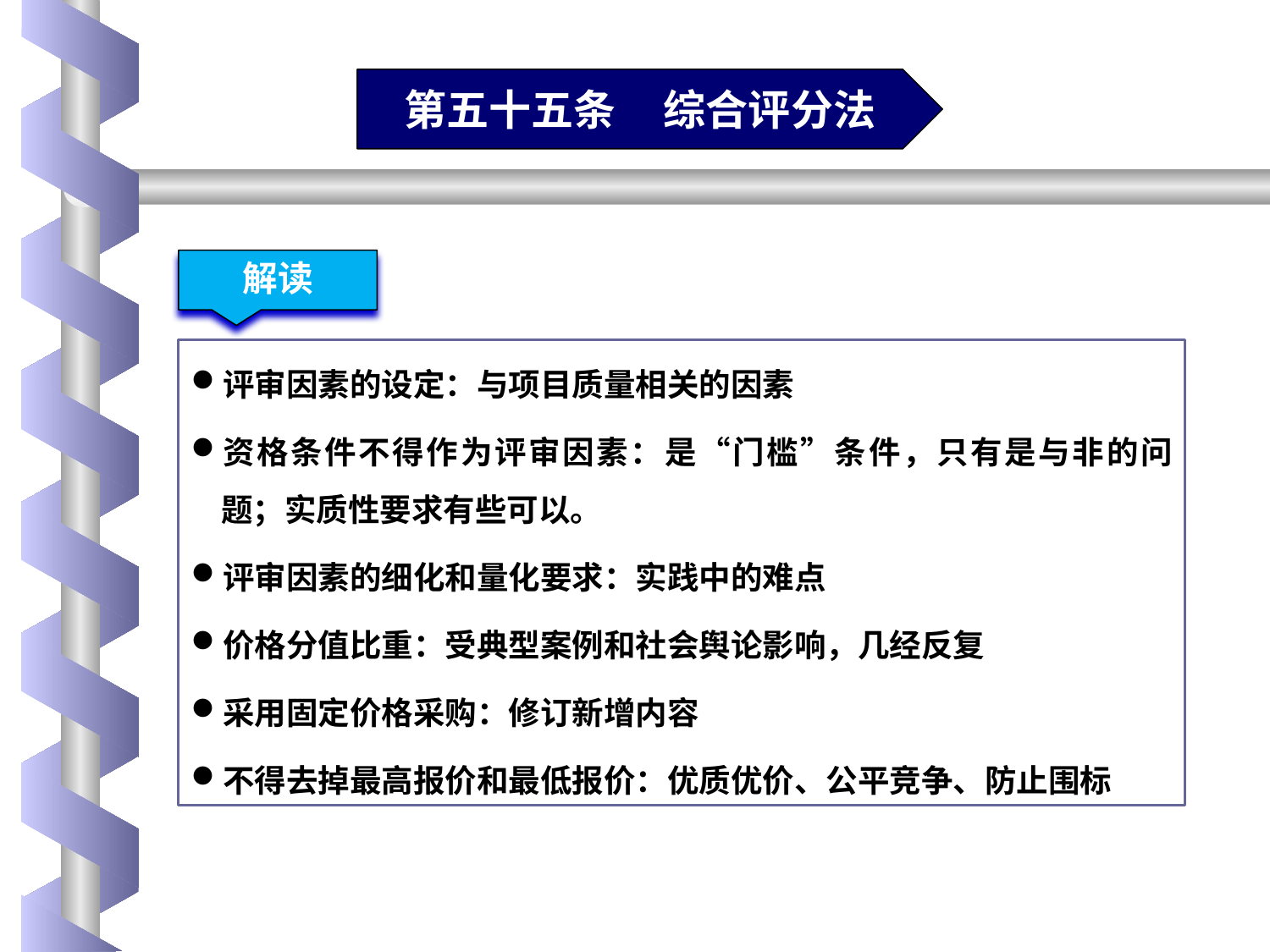

第五十五条     综合评分法
解读
评审因素的设定：与项目质量相关的因素
资格条件不得作为评审因素：是“门槛”条件，只有是与非的问题；实质性要求有些可以。
评审因素的细化和量化要求：实践中的难点
价格分值比重：受典型案例和社会舆论影响，几经反复
采用固定价格采购：修订新增内容
不得去掉最高报价和最低报价：优质优价、公平竞争、防止围标